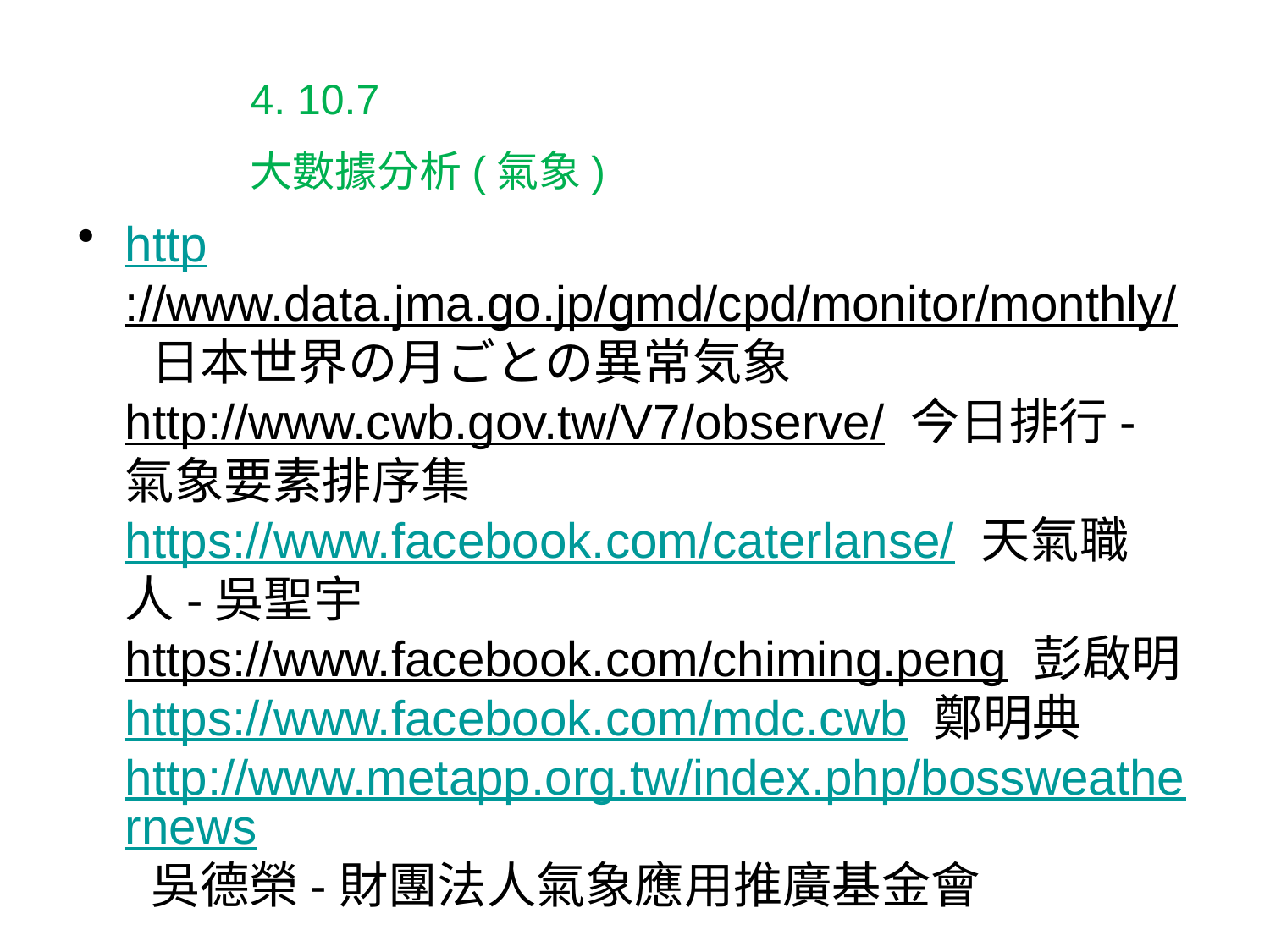

4. 10.7
大數據分析(氣象)
# http://www.data.jma.go.jp/gmd/cpd/monitor/monthly/ 日本世界の月ごとの異常気象 http://www.cwb.gov.tw/V7/observe/ 今日排行-氣象要素排序集 https://www.facebook.com/caterlanse/ 天氣職人-吳聖宇 https://www.facebook.com/chiming.peng 彭啟明 https://www.facebook.com/mdc.cwb 鄭明典 http://www.metapp.org.tw/index.php/bossweathernews 吳德榮-財團法人氣象應用推廣基金會